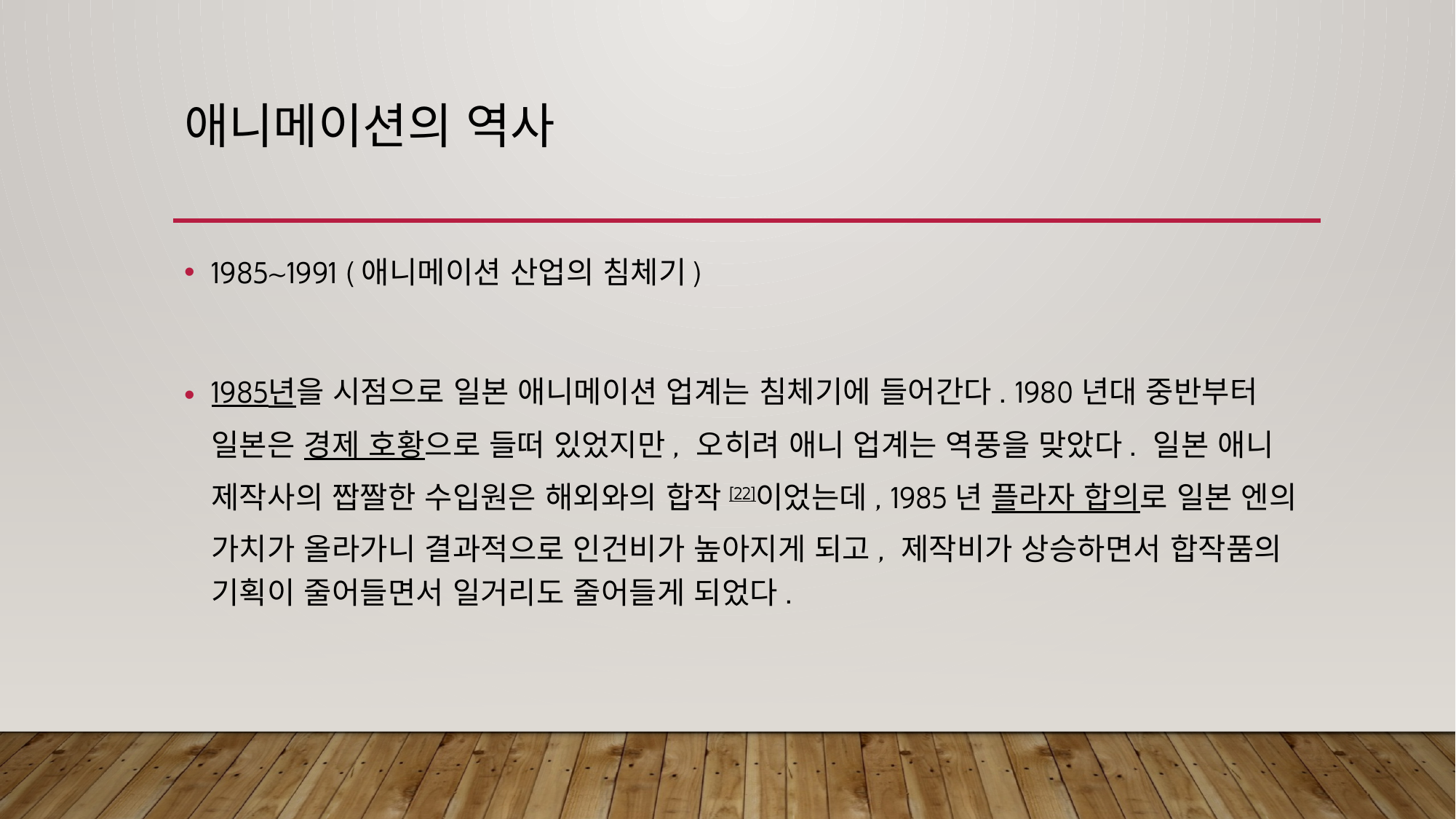

# 애니메이션의 역사
1985~1991 (애니메이션 산업의 침체기)

1985년을 시점으로 일본 애니메이션 업계는 침체기에 들어간다. 1980년대 중반부터 일본은 경제 호황으로 들떠 있었지만, 오히려 애니 업계는 역풍을 맞았다. 일본 애니 제작사의 짭짤한 수입원은 해외와의 합작[22]이었는데, 1985년 플라자 합의로 일본 엔의 가치가 올라가니 결과적으로 인건비가 높아지게 되고, 제작비가 상승하면서 합작품의 기획이 줄어들면서 일거리도 줄어들게 되었다.